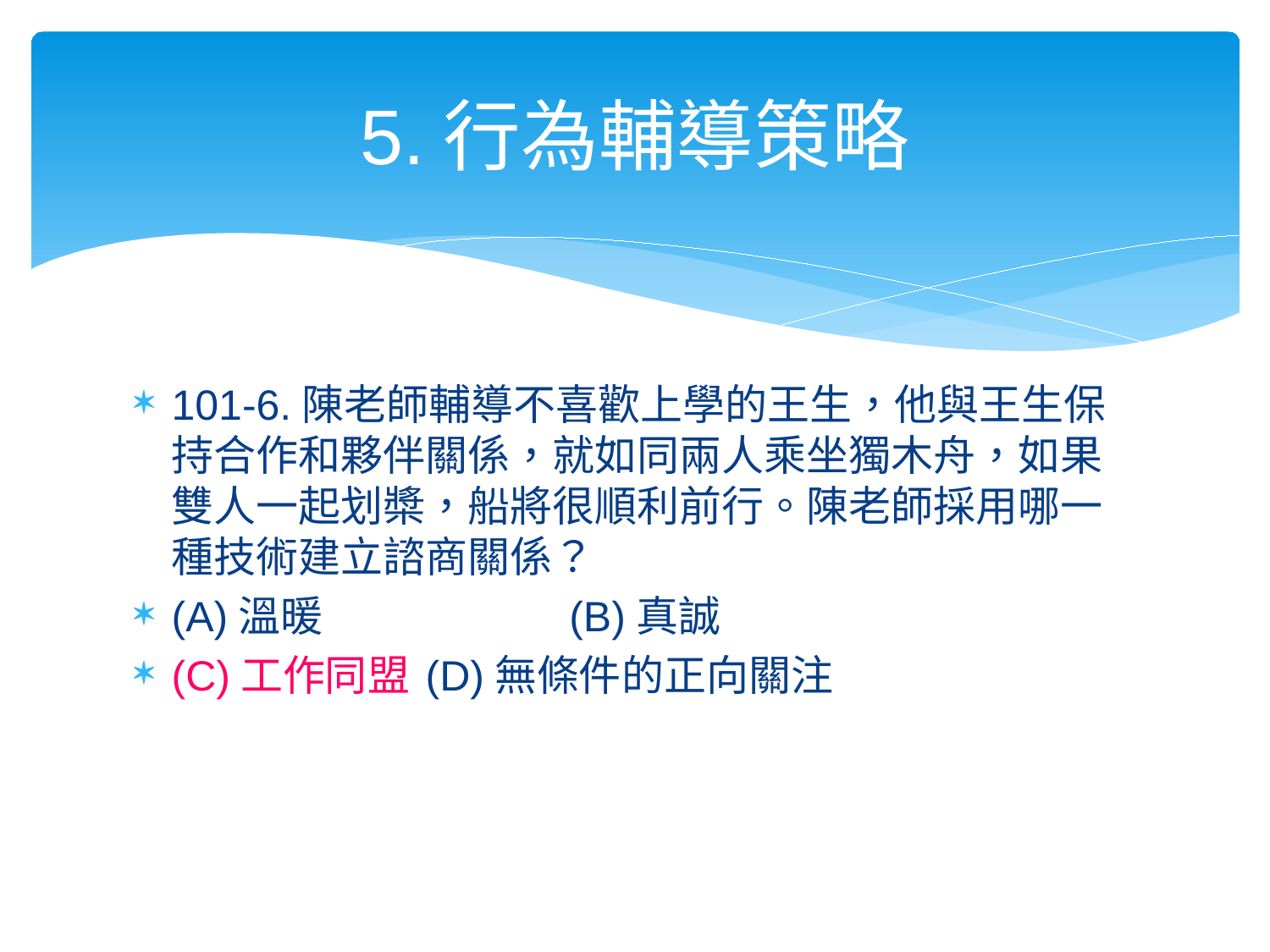

# 5.行為輔導策略
101-6.陳老師輔導不喜歡上學的王生，他與王生保持合作和夥伴關係，就如同兩人乘坐獨木舟，如果雙人一起划槳，船將很順利前行。陳老師採用哪一種技術建立諮商關係？
(A)溫暖	              (B)真誠
(C)工作同盟	(D)無條件的正向關注